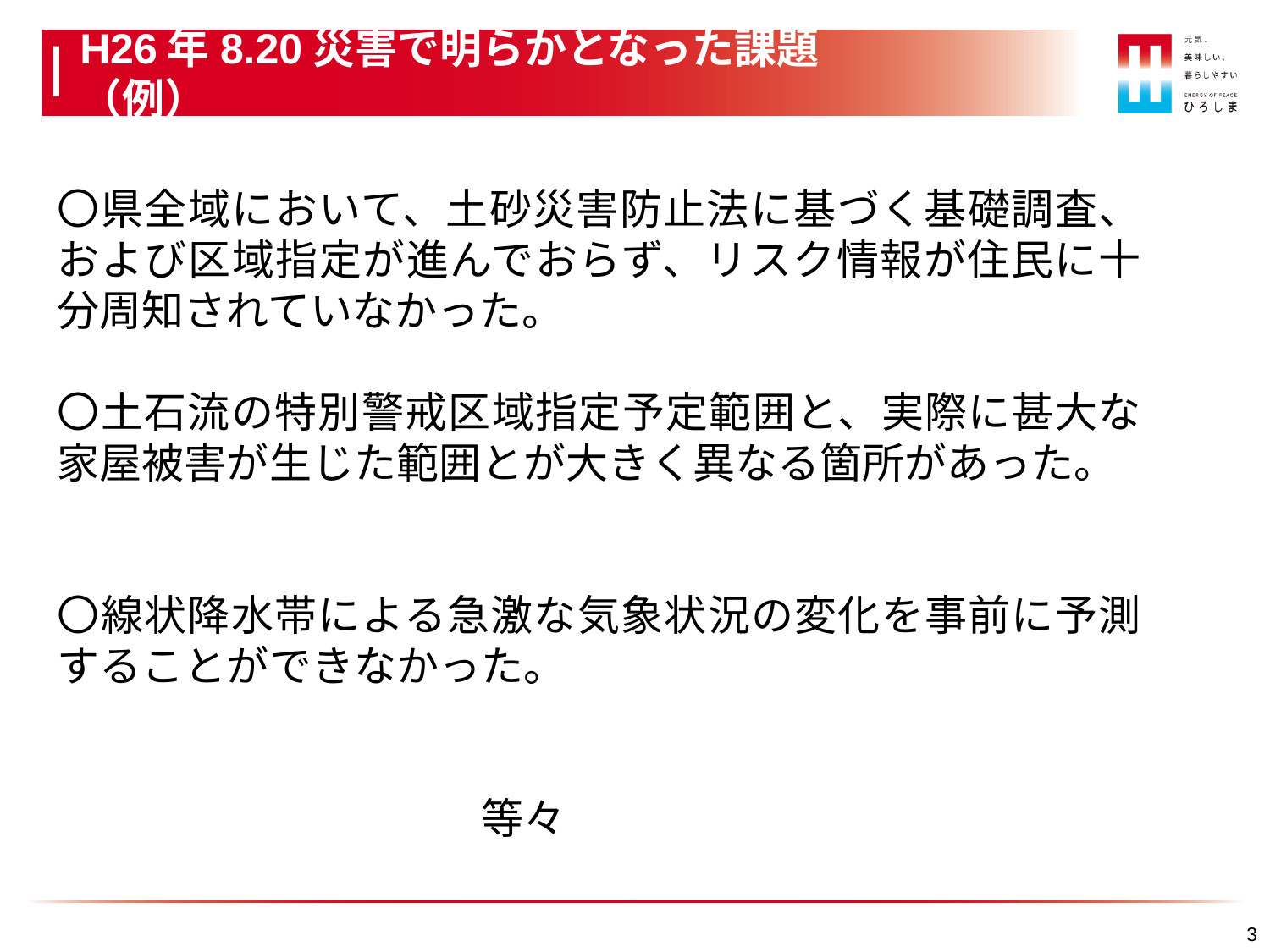

H26年8.20災害で明らかとなった課題（例）
〇県全域において、土砂災害防止法に基づく基礎調査、および区域指定が進んでおらず、リスク情報が住民に十分周知されていなかった。

〇土石流の特別警戒区域指定予定範囲と、実際に甚大な家屋被害が生じた範囲とが大きく異なる箇所があった。

〇線状降水帯による急激な気象状況の変化を事前に予測することができなかった。

　　　　　　　　　　　　　　　　　　　　　　　　　　　　　　　　　　　等々

3